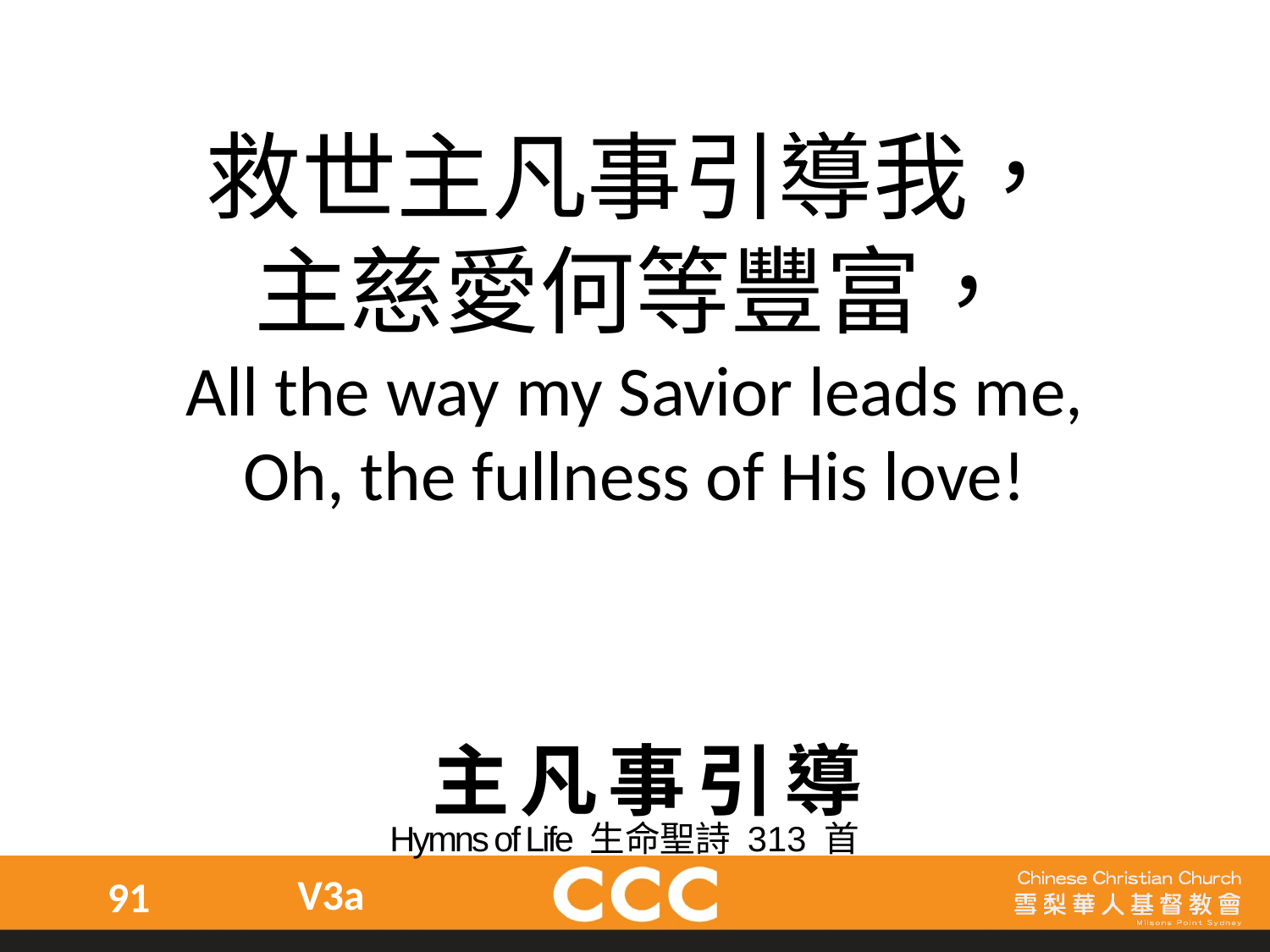

救世主凡事引導我，
主慈愛何等豐富，
All the way my Savior leads me,
Oh, the fullness of His love!
主凡事引導
Hymns of Life 生命聖詩 313 首
V3a
91